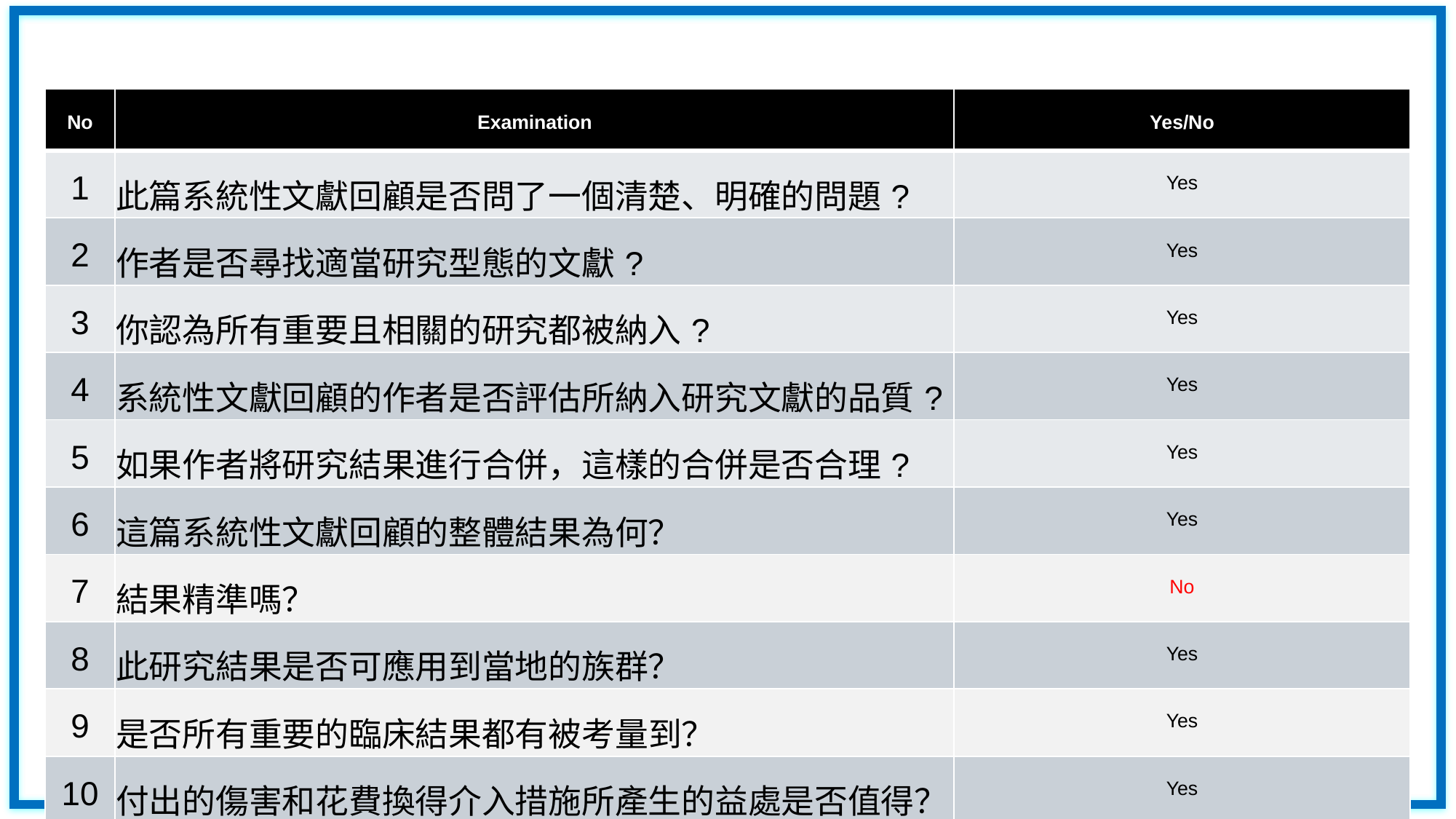

| No | Examination | Yes/No |
| --- | --- | --- |
| 1 | 此篇系統性文獻回顧是否問了一個清楚、明確的問題? | Yes |
| 2 | 作者是否尋找適當研究型態的文獻? | Yes |
| 3 | 你認為所有重要且相關的研究都被納入? | Yes |
| 4 | 系統性文獻回顧的作者是否評估所納入研究文獻的品質? | Yes |
| 5 | 如果作者將研究結果進行合併，這樣的合併是否合理? | Yes |
| 6 | 這篇系統性文獻回顧的整體結果為何？ | Yes |
| 7 | 結果精準嗎？ | No |
| 8 | 此研究結果是否可應用到當地的族群？ | Yes |
| 9 | 是否所有重要的臨床結果都有被考量到？ | Yes |
| 10 | 付出的傷害和花費換得介入措施所產生的益處是否值得？ | Yes |